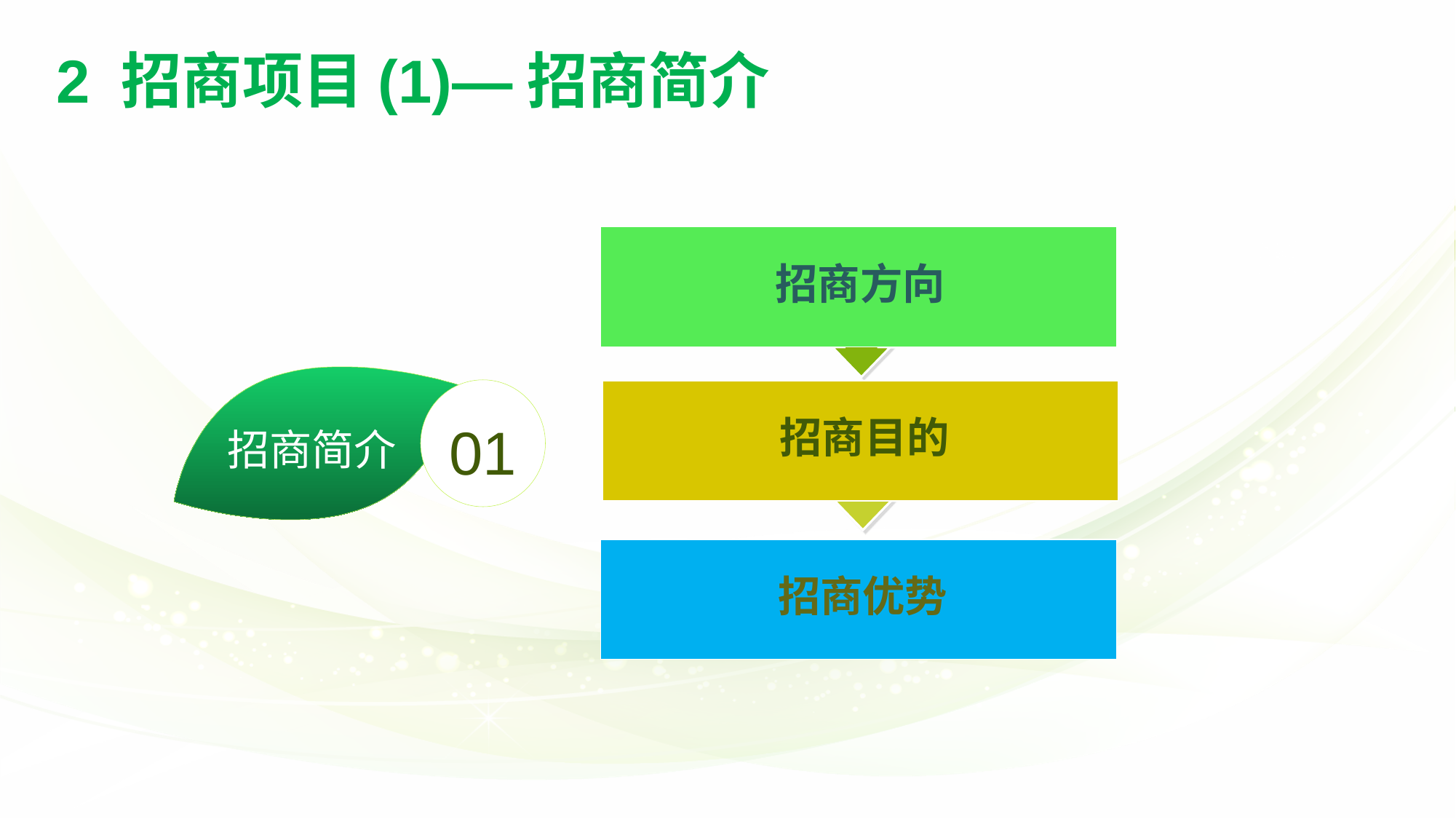

2 招商项目(1)—招商简介

招商方向

招商目的

招商优势
招商简介
01